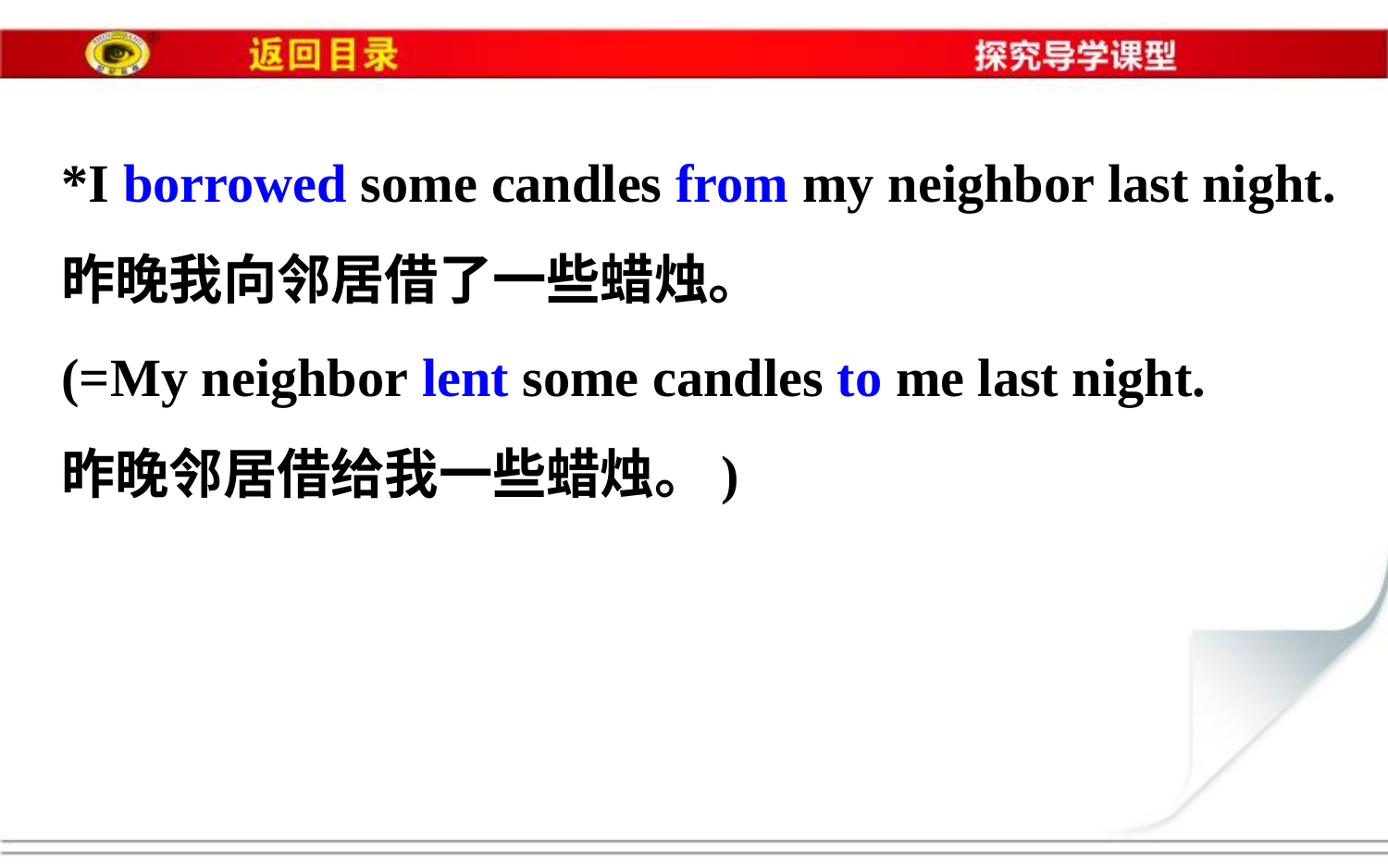

*I borrowed some candles from my neighbor last night.
昨晚我向邻居借了一些蜡烛。
(=My neighbor lent some candles to me last night.
昨晚邻居借给我一些蜡烛。)